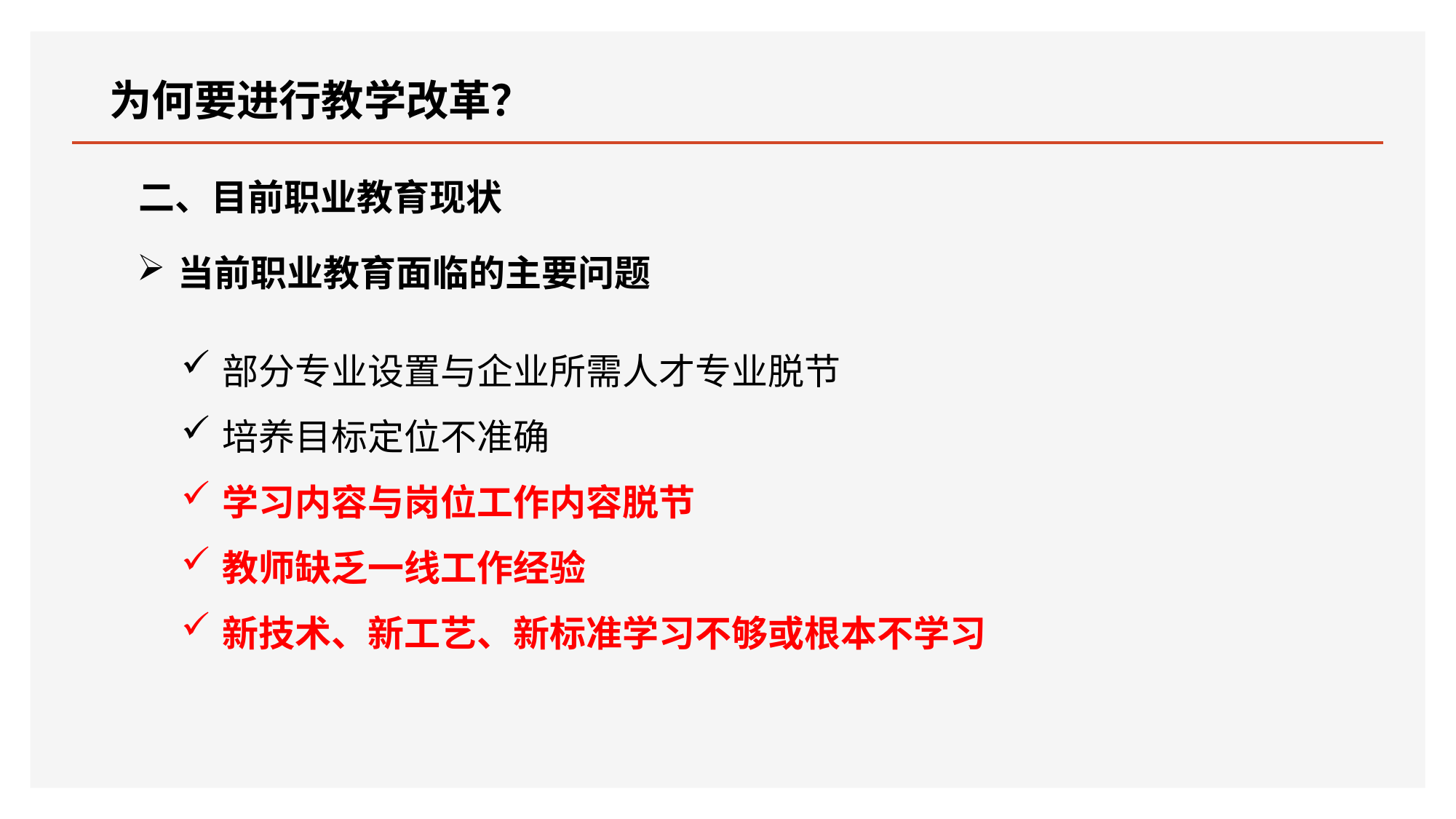

为何要进行教学改革？
二、目前职业教育现状
当前职业教育面临的主要问题
部分专业设置与企业所需人才专业脱节
培养目标定位不准确
学习内容与岗位工作内容脱节
教师缺乏一线工作经验
新技术、新工艺、新标准学习不够或根本不学习